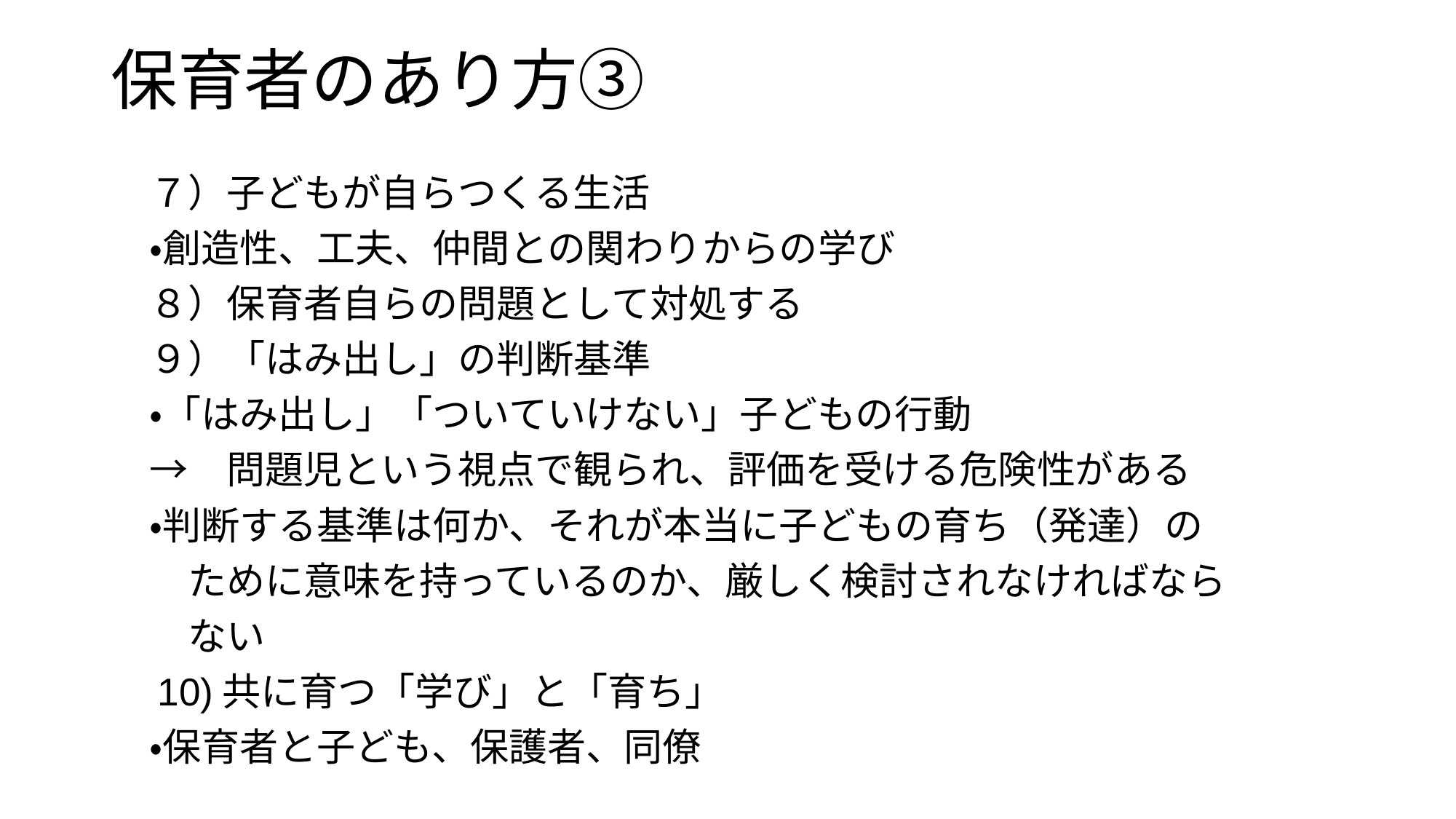

# 保育者のあり方③
　７）子どもが自らつくる生活
　・創造性、工夫、仲間との関わりからの学び
　８）保育者自らの問題として対処する
　９）「はみ出し」の判断基準
　・「はみ出し」「ついていけない」子どもの行動
　→　問題児という視点で観られ、評価を受ける危険性がある
　・判断する基準は何か、それが本当に子どもの育ち（発達）の
　　ために意味を持っているのか、厳しく検討されなければなら
　　ない
　10)共に育つ「学び」と「育ち」
　・保育者と子ども、保護者、同僚